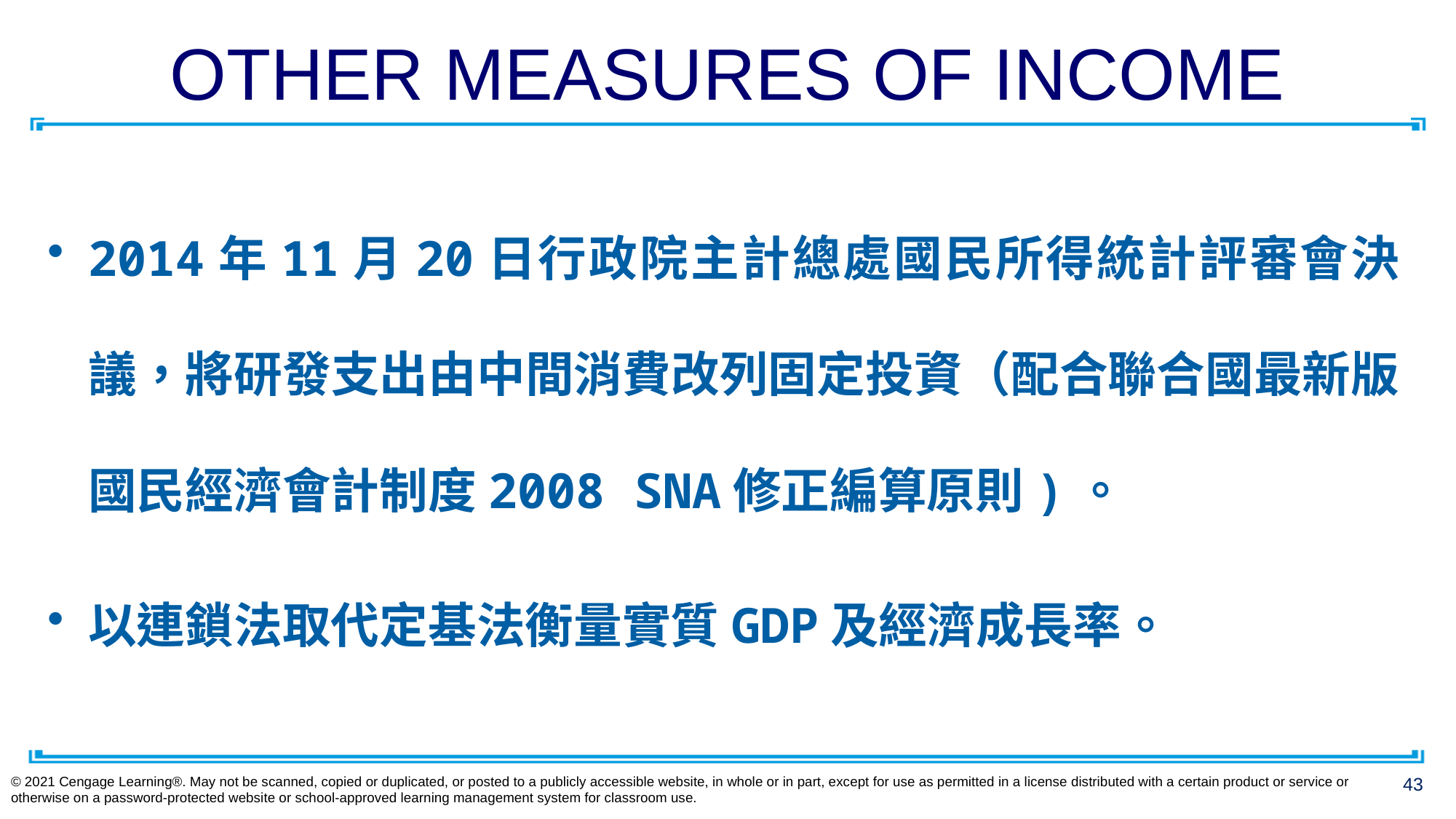

# OTHER MEASURES OF INCOME
2014年11月20日行政院主計總處國民所得統計評審會決議，將研發支出由中間消費改列固定投資（配合聯合國最新版國民經濟會計制度2008 SNA修正編算原則)。
以連鎖法取代定基法衡量實質GDP及經濟成長率。

© 2021 Cengage Learning®. May not be scanned, copied or duplicated, or posted to a publicly accessible website, in whole or in part, except for use as permitted in a license distributed with a certain product or service or otherwise on a password-protected website or school-approved learning management system for classroom use.
43